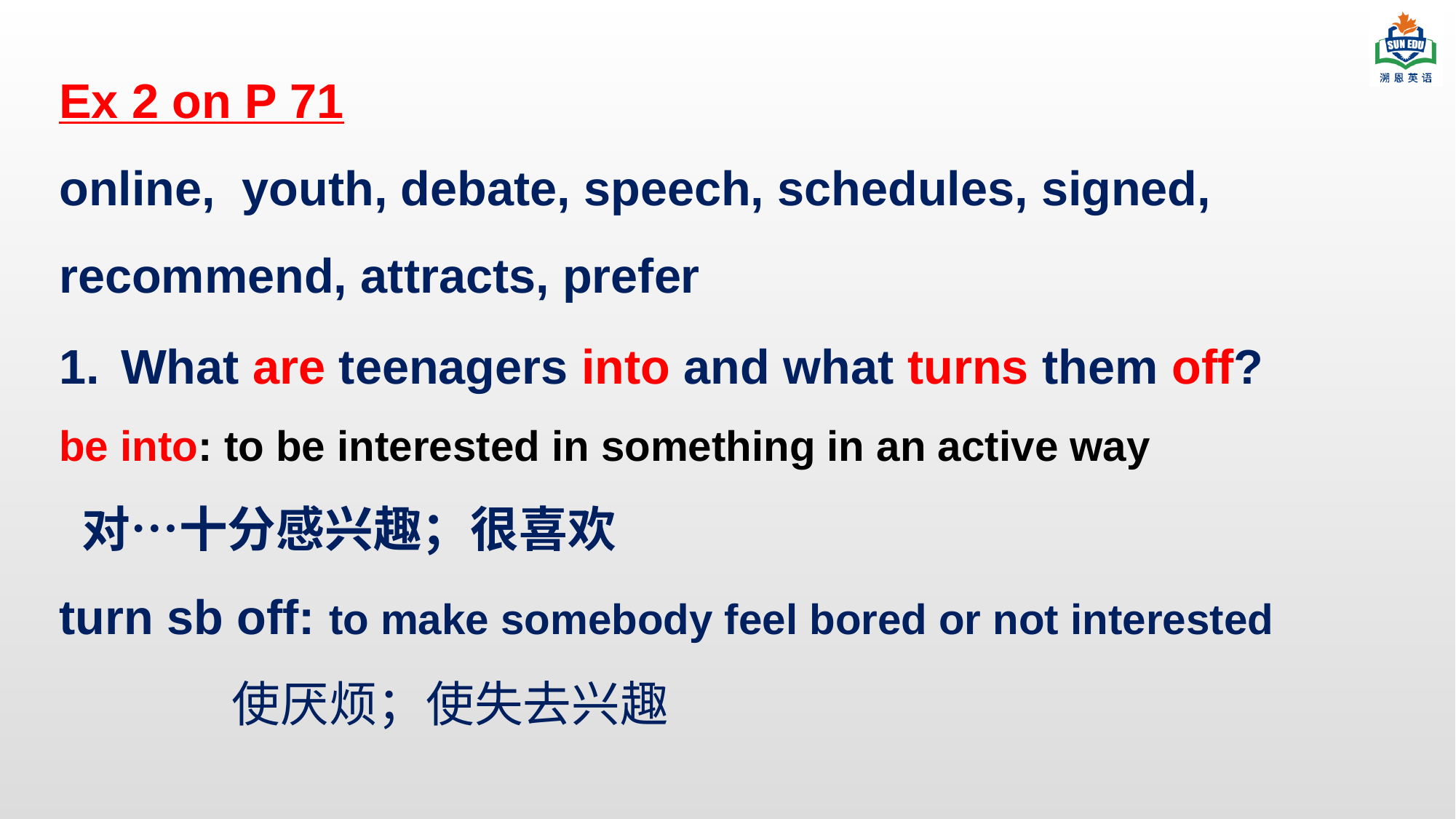

Ex 2 on P 71
online,  youth, debate, speech, schedules, signed, recommend, attracts, prefer
What are teenagers into and what turns them off?
be into: to be interested in something in an active way
 对…十分感兴趣；很喜欢
turn sb off: to make somebody feel bored or not interested
                    使厌烦；使失去兴趣